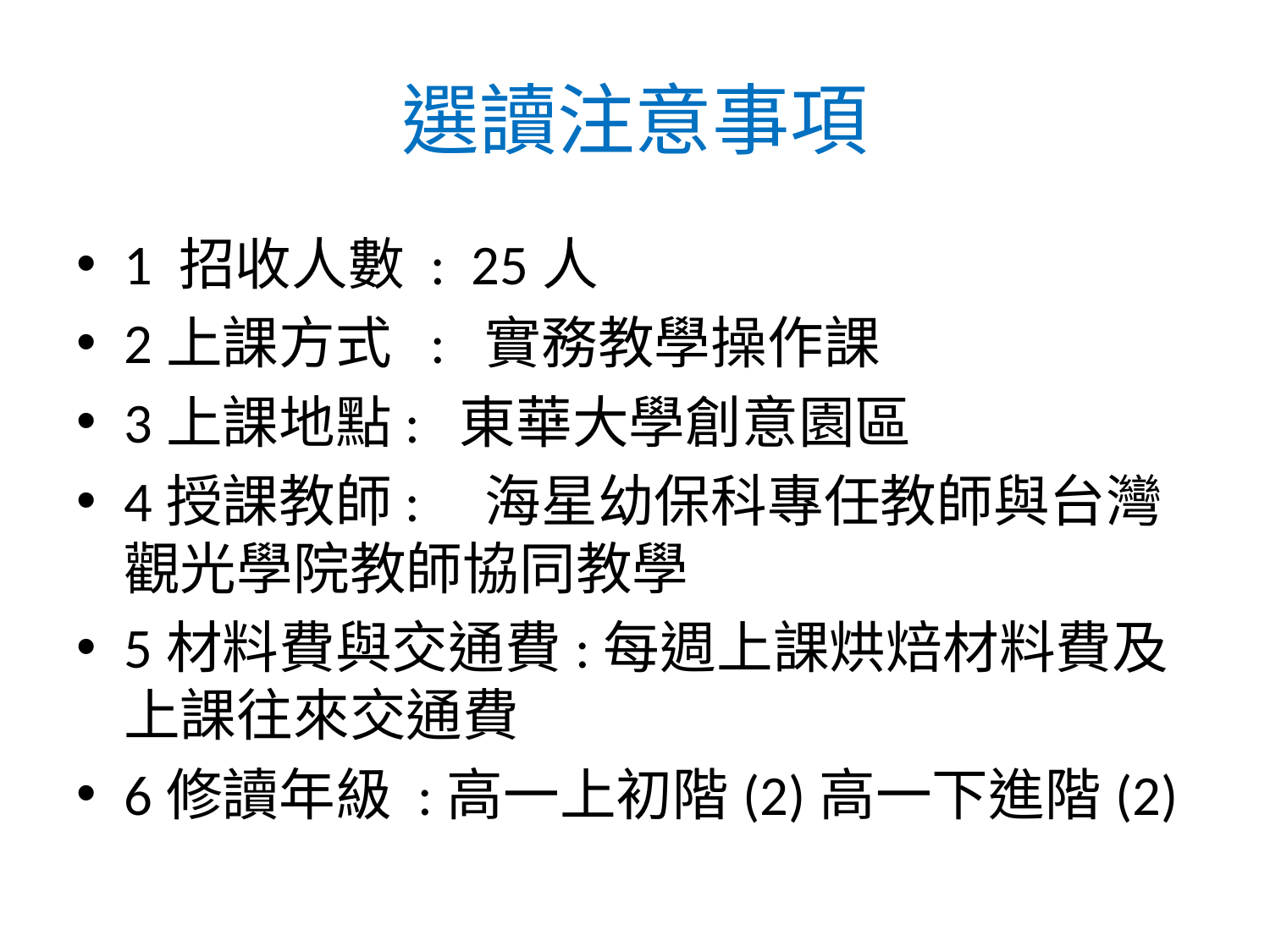

# 選讀注意事項
1 招收人數 :  25人
2上課方式  :  實務教學操作課
3上課地點:  東華大學創意園區
4授課教師:    海星幼保科專任教師與台灣觀光學院教師協同教學
5材料費與交通費:每週上課烘焙材料費及上課往來交通費
6修讀年級 :高一上初階(2)高一下進階(2)